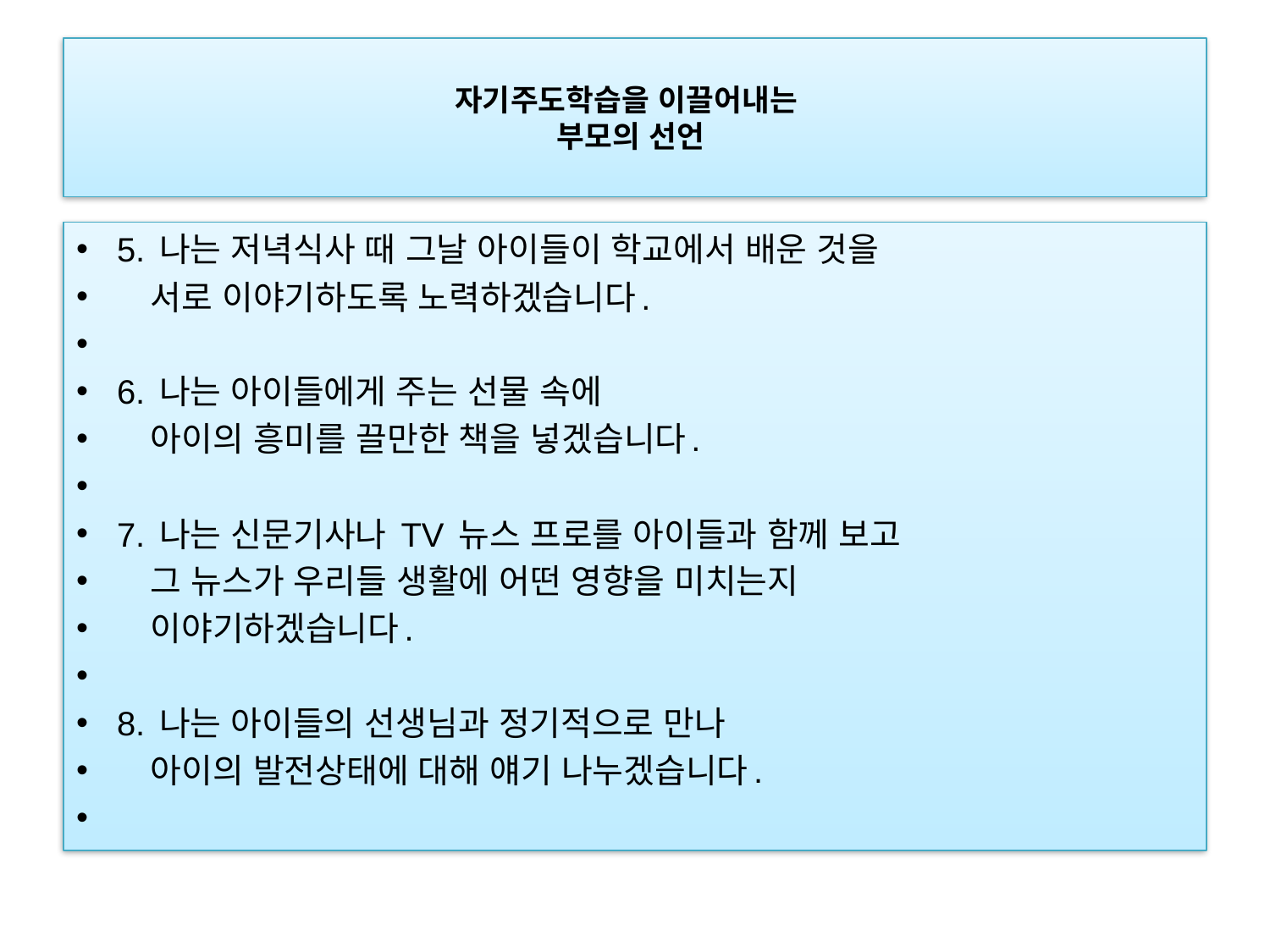

# 자기주도학습을 이끌어내는   부모의 선언
5. 나는 저녁식사 때 그날 아이들이 학교에서 배운 것을
   서로 이야기하도록 노력하겠습니다.

6. 나는 아이들에게 주는 선물 속에
   아이의 흥미를 끌만한 책을 넣겠습니다.

7. 나는 신문기사나 TV 뉴스 프로를 아이들과 함께 보고
   그 뉴스가 우리들 생활에 어떤 영향을 미치는지
   이야기하겠습니다.

8. 나는 아이들의 선생님과 정기적으로 만나
   아이의 발전상태에 대해 얘기 나누겠습니다.